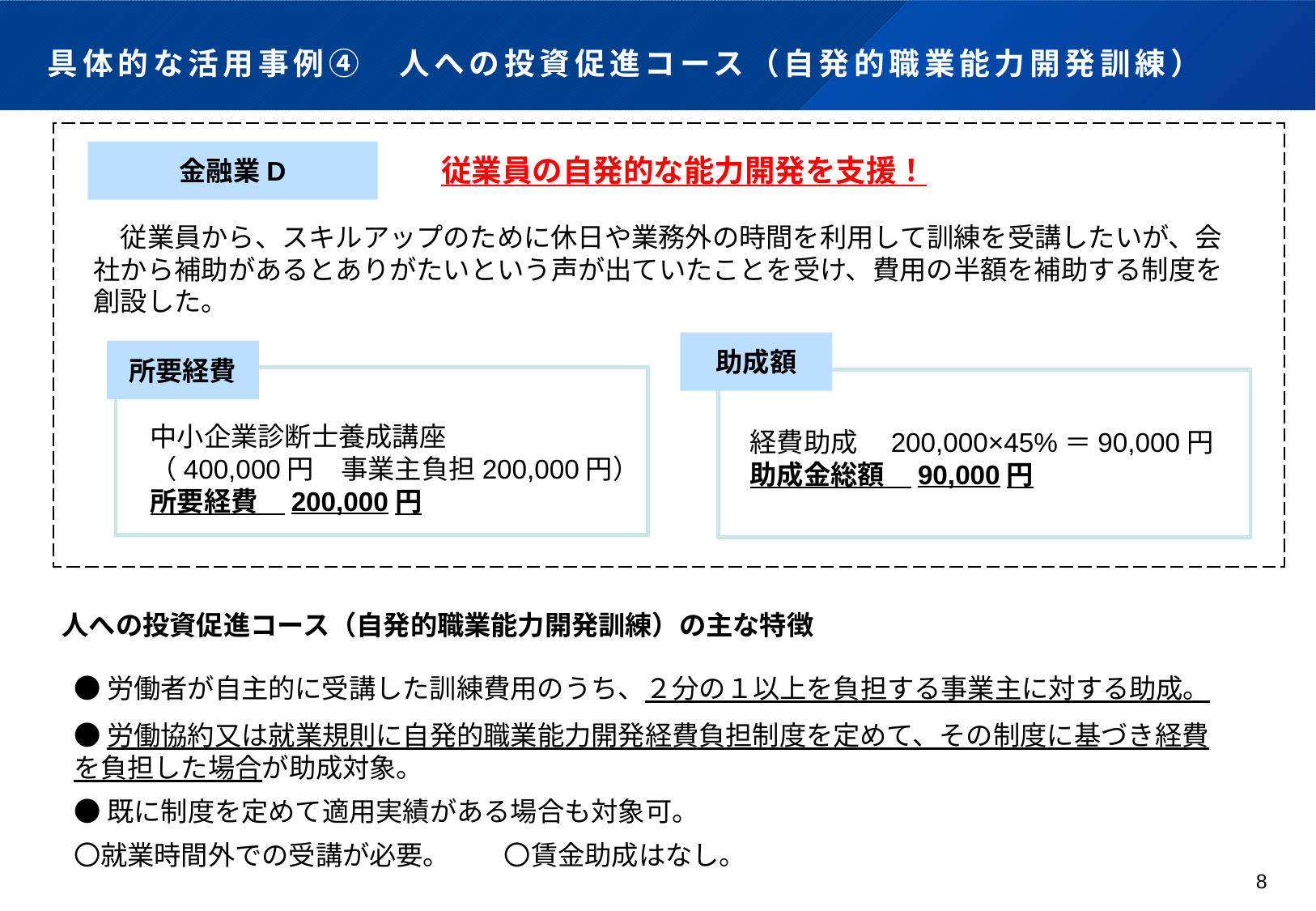

# 具体的な活用事例④　人への投資促進コース（自発的職業能力開発訓練）

金融業D
従業員の自発的な能力開発を支援！
　従業員から、スキルアップのために休日や業務外の時間を利用して訓練を受講したいが、会社から補助があるとありがたいという声が出ていたことを受け、費用の半額を補助する制度を創設した。
助成額
所要経費

経費助成　200,000×45%＝90,000円
助成金総額　90,000円
中小企業診断士養成講座
（400,000円　事業主負担200,000円）
所要経費　200,000円
人への投資促進コース（自発的職業能力開発訓練）の主な特徴
●労働者が自主的に受講した訓練費用のうち、２分の１以上を負担する事業主に対する助成。
●労働協約又は就業規則に自発的職業能力開発経費負担制度を定めて、その制度に基づき経費を負担した場合が助成対象。
●既に制度を定めて適用実績がある場合も対象可。
〇就業時間外での受講が必要。　　〇賃金助成はなし。
8